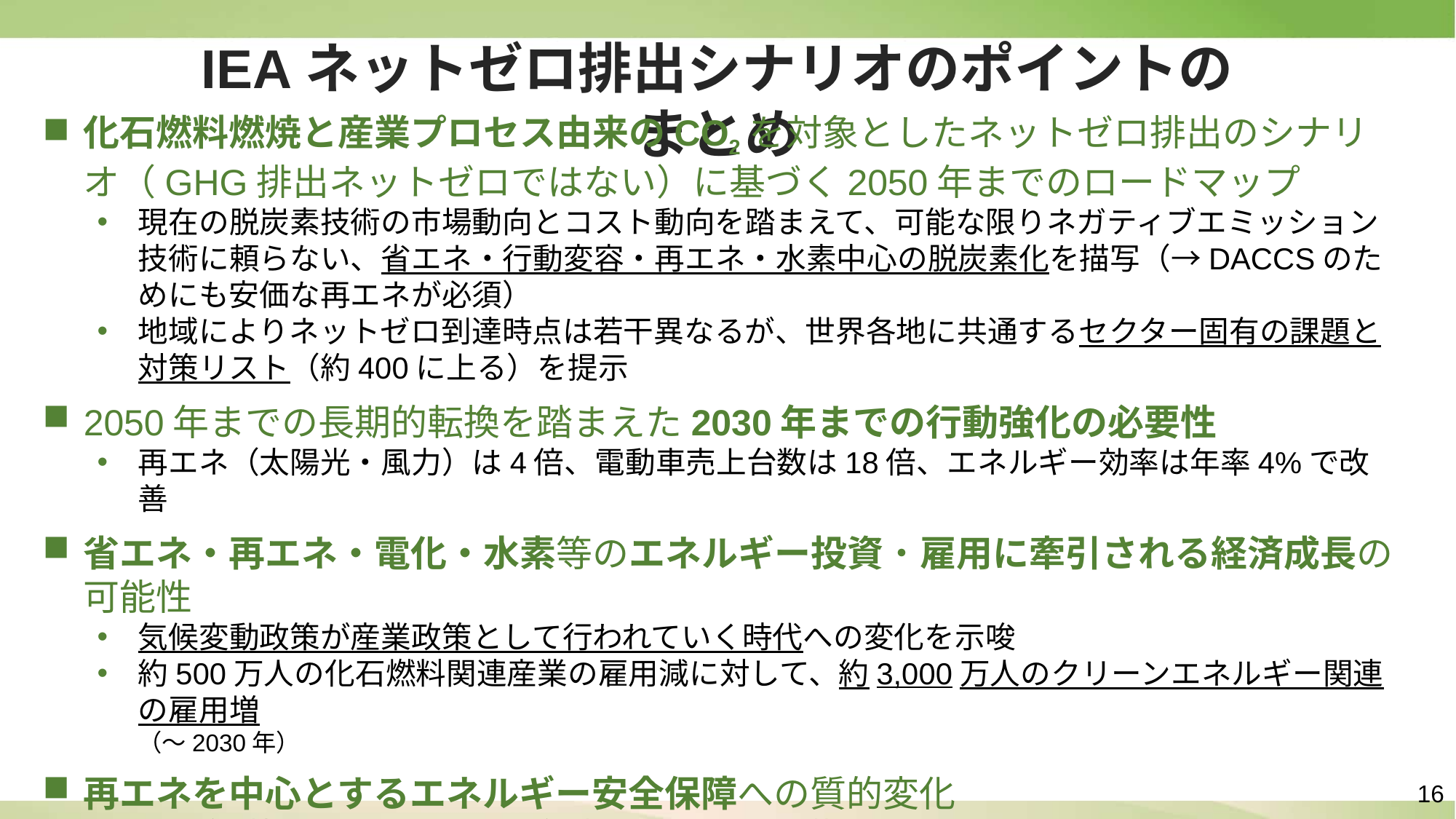

IEAネットゼロ排出シナリオのポイントのまとめ
化石燃料燃焼と産業プロセス由来のCO2を対象としたネットゼロ排出のシナリオ（GHG排出ネットゼロではない）に基づく2050年までのロードマップ
現在の脱炭素技術の市場動向とコスト動向を踏まえて、可能な限りネガティブエミッション技術に頼らない、省エネ・行動変容・再エネ・水素中心の脱炭素化を描写（→DACCSのためにも安価な再エネが必須）
地域によりネットゼロ到達時点は若干異なるが、世界各地に共通するセクター固有の課題と対策リスト（約400に上る）を提示

2050年までの長期的転換を踏まえた2030年までの行動強化の必要性
再エネ（太陽光・風力）は4倍、電動車売上台数は18倍、エネルギー効率は年率4%で改善

省エネ・再エネ・電化・水素等のエネルギー投資・雇用に牽引される経済成長の可能性
気候変動政策が産業政策として行われていく時代への変化を示唆
約500万人の化石燃料関連産業の雇用減に対して、約3,000万人のクリーンエネルギー関連の雇用増
（～2030年）

再エネを中心とするエネルギー安全保障への質的変化
化石燃料輸出国は世界の化石燃料需要の大幅な下落によりGDPロスを経験することを明示

脱炭素技術の市場拡大にともなうCritical Mineral消費量増大への懸念
レアアース消費量を低減するイノベーション（材料技術の進展等）を起こしていく必要性を示唆
16